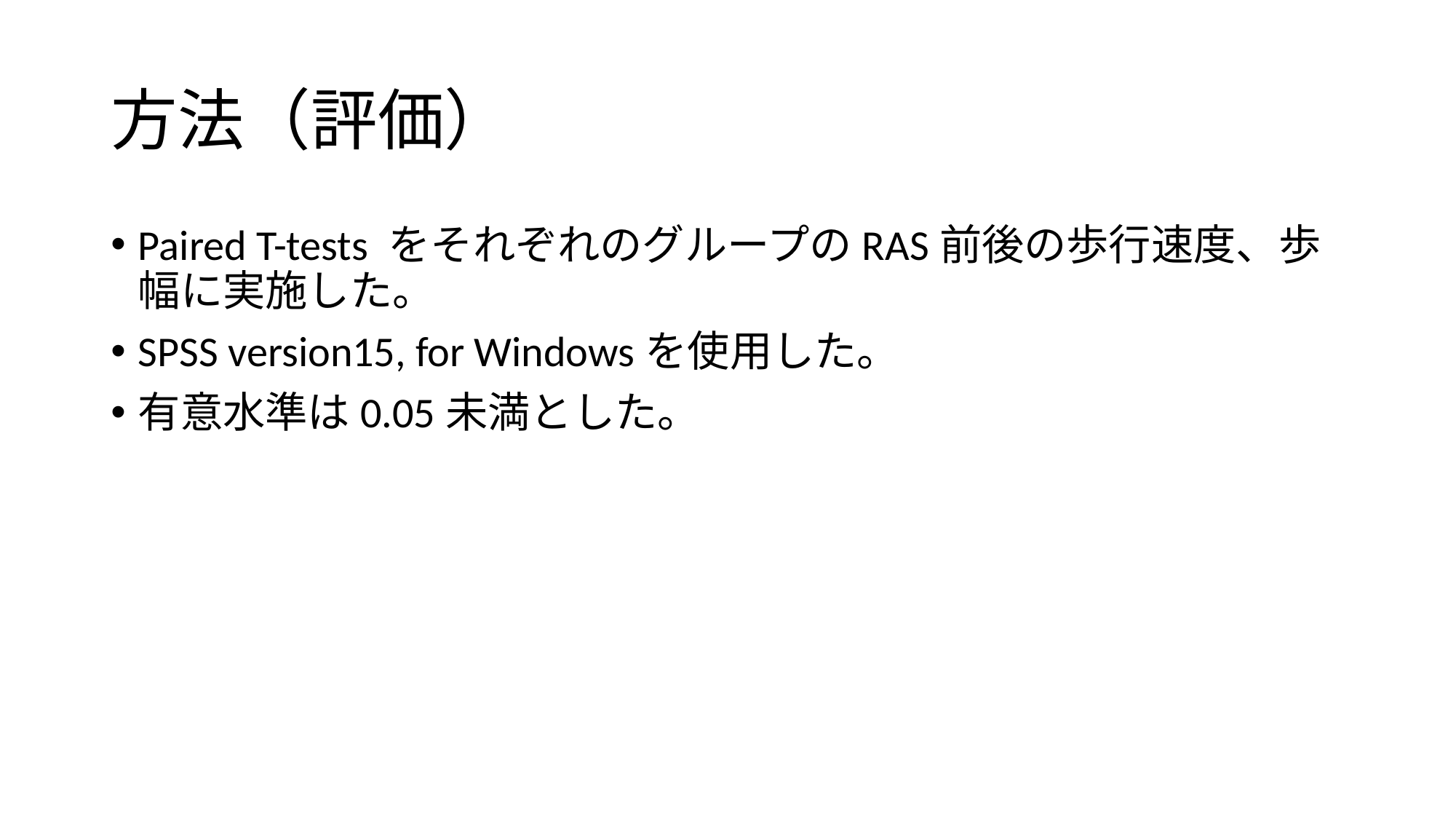

# 方法（評価）
Paired T-tests をそれぞれのグループのRAS前後の歩行速度、歩幅に実施した。
SPSS version15, for Windowsを使用した。
有意水準は0.05未満とした。